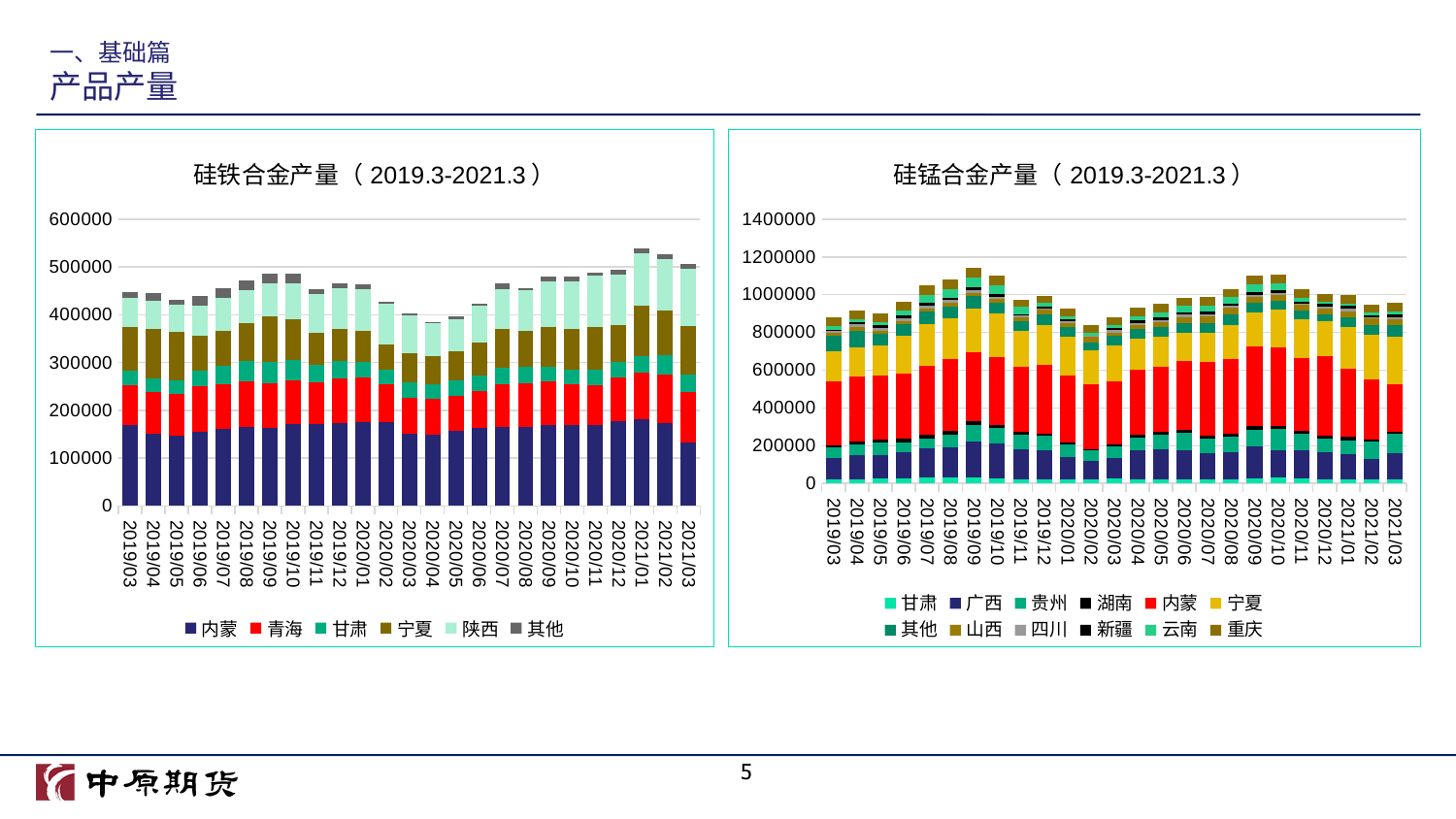

# 一、基础篇 产品产量

### Chart: 硅锰合金产量（2019.3-2021.3）

| Category |  |  |  |  |  |  |  |  |  |  |  |  |
|---|---|---|---|---|---|---|---|---|---|---|---|---|
| 43525 | 21800.0 | 112640.0 | 59000.0 | 6400.0 | 340100.0 | 161500.0 | 79900.0 | 15500.0 | 10900.0 | 6700.0 | 18540.0 | 46300.0 |
| 43556 | 23500.0 | 126600.0 | 58000.0 | 16200.0 | 342800.0 | 156000.0 | 83500.0 | 23800.0 | 13300.0 | 9100.0 | 16200.0 | 46700.0 |
| 43586 | 28000.0 | 123300.0 | 66300.0 | 14300.0 | 340600.0 | 158000.0 | 64600.0 | 14400.0 | 13800.0 | 15500.0 | 15500.0 | 46000.0 |
| 43617 | 27500.0 | 138500.0 | 49600.0 | 20500.0 | 346400.0 | 202500.0 | 61000.0 | 15400.0 | 12300.0 | 15500.0 | 24900.0 | 48500.0 |
| 43647 | 31500.0 | 152500.0 | 53600.0 | 22500.0 | 362800.0 | 219200.0 | 68500.0 | 17900.0 | 14600.0 | 15500.0 | 38300.0 | 53300.0 |
| 43678 | 31500.0 | 160600.0 | 64600.0 | 23000.0 | 382000.0 | 212300.0 | 65500.0 | 16800.0 | 14800.0 | 14200.0 | 43800.0 | 49600.0 |
| 43709 | 30300.0 | 192700.0 | 85500.0 | 23000.0 | 363800.0 | 233400.0 | 62200.0 | 17100.0 | 17800.0 | 14900.0 | 49000.0 | 54100.0 |
| 43739 | 24800.0 | 185700.0 | 86000.0 | 13700.0 | 362100.0 | 229000.0 | 55400.0 | 22700.0 | 10400.0 | 13900.0 | 47700.0 | 47900.0 |
| 43770 | 20900.0 | 158700.0 | 80000.0 | 11800.0 | 346300.0 | 189400.0 | 52300.0 | 21900.0 | 10000.0 | 6000.0 | 39000.0 | 37900.0 |
| 43800 | 22400.0 | 155900.0 | 74000.0 | 12100.0 | 361900.0 | 212200.0 | 56800.0 | 23700.0 | 9500.0 | 7900.0 | 20300.0 | 38200.0 |
| 43831 | 21200.0 | 116500.0 | 69700.0 | 8100.0 | 355300.0 | 208200.0 | 51200.0 | 20600.0 | 8000.0 | 12100.0 | 17100.0 | 36100.0 |
| 43862 | 22000.0 | 99900.0 | 52500.0 | 7200.0 | 345000.0 | 180700.0 | 39300.0 | 29400.0 | 8000.0 | 0.0 | 15200.0 | 39400.0 |
| 43891 | 25100.0 | 108600.0 | 62400.0 | 12400.0 | 334500.0 | 190200.0 | 48600.0 | 18800.0 | 12000.0 | 11700.0 | 13300.0 | 41000.0 |
| 43922 | 24000.0 | 153100.0 | 66100.0 | 15800.0 | 344800.0 | 165700.0 | 48100.0 | 22600.0 | 9000.0 | 14700.0 | 23500.0 | 43600.0 |
| 43952 | 22700.0 | 158300.0 | 75700.0 | 14800.0 | 345600.0 | 160200.0 | 52600.0 | 26100.0 | 11000.0 | 15400.0 | 24000.0 | 48500.0 |
| 43983 | 21500.0 | 156400.0 | 90500.0 | 13300.0 | 369600.0 | 146300.0 | 53500.0 | 31200.0 | 11500.0 | 14700.0 | 33200.0 | 43700.0 |
| 44013 | 21000.0 | 141900.0 | 76800.0 | 13400.0 | 393100.0 | 154200.0 | 51300.0 | 34000.0 | 8500.0 | 14700.0 | 32400.0 | 45500.0 |
| 44044 | 23000.0 | 141000.0 | 83800.0 | 14100.0 | 396900.0 | 182000.0 | 54800.0 | 34600.0 | 10100.0 | 10900.0 | 35400.0 | 43500.0 |
| 44075 | 25200.0 | 169100.0 | 90300.0 | 18600.0 | 420700.0 | 183500.0 | 51000.0 | 32200.0 | 10000.0 | 11700.0 | 44200.0 | 45600.0 |
| 44105 | 29900.0 | 148350.0 | 111700.0 | 16300.0 | 413800.0 | 200400.0 | 48400.0 | 30300.0 | 11700.0 | 11700.0 | 37700.0 | 45100.0 |
| 44136 | 26900.0 | 149300.0 | 86800.0 | 15900.0 | 386700.0 | 202700.0 | 47100.0 | 29900.0 | 9000.0 | 10800.0 | 20500.0 | 45700.0 |
| 44166 | 24100.0 | 141300.0 | 70700.0 | 16500.0 | 421200.0 | 183600.0 | 37600.0 | 32000.0 | 11700.0 | 14200.0 | 9600.0 | 43700.0 |
| 44197 | 23500.0 | 132800.0 | 73400.0 | 16500.0 | 362400.0 | 219600.0 | 53500.0 | 31500.0 | 11200.0 | 15200.0 | 12200.0 | 45100.0 |
| 44228 | 19200.0 | 110000.0 | 94000.0 | 8300.0 | 321200.0 | 233100.0 | 52000.0 | 35200.0 | 6100.0 | 12850.0 | 12200.0 | 42600.0 |
| 44256 | 19900.0 | 139700.0 | 101500.0 | 14600.0 | 252200.0 | 248100.0 | 62700.0 | 31200.0 | 11500.0 | 12850.0 | 16700.0 | 47900.0 |

### Chart: 硅铁合金产量（2019.3-2021.3）

| Category |  |  |  |  |  |  |
|---|---|---|---|---|---|---|
| 43525 | 168900.0 | 83400.0 | 30200.0 | 92200.0 | 61400.0 | 12000.0 |
| 43556 | 150100.0 | 88100.0 | 29200.0 | 103100.0 | 59200.0 | 15000.0 |
| 43586 | 147200.0 | 86300.0 | 28200.0 | 101600.0 | 58300.0 | 9999.999999999942 |
| 43617 | 155700.0 | 94200.0 | 33700.0 | 73400.0 | 62200.0 | 20000.0 |
| 43647 | 160800.0 | 94100.0 | 38200.0 | 74000.0 | 68500.0 | 20000.0 |
| 43678 | 165500.0 | 94500.0 | 43200.0 | 79000.0 | 69500.0 | 20000.0 |
| 43709 | 162900.0 | 93700.0 | 44700.0 | 95600.0 | 68400.0 | 20000.0 |
| 43739 | 171900.0 | 90800.0 | 41800.0 | 86400.0 | 74900.0 | 20000.0 |
| 43770 | 171200.0 | 87200.0 | 35800.0 | 68300.0 | 81200.0 | 10000.0 |
| 43800 | 174100.0 | 93400.0 | 35100.0 | 66800.0 | 86200.0 | 10000.0 |
| 43831 | 175900.0 | 92300.0 | 34000.0 | 64600.0 | 87600.0 | 10000.0 |
| 43862 | 174900.0 | 79900.0 | 29200.0 | 53300.0 | 84900.0 | 5000.0 |
| 43891 | 151100.0 | 75700.0 | 31500.0 | 61800.0 | 78200.0 | 3999.999999999942 |
| 43922 | 149900.0 | 73500.0 | 31800.0 | 58800.0 | 70200.0 | 1200.0 |
| 43952 | 156800.0 | 74100.0 | 32000.0 | 59900.0 | 68540.0 | 4960.0 |
| 43983 | 162500.0 | 77500.0 | 32000.0 | 69900.0 | 76900.0 | 4500.0 |
| 44013 | 166000.0 | 88500.0 | 34600.0 | 80500.0 | 84400.0 | 11400.0 |
| 44044 | 166000.0 | 91500.0 | 32700.0 | 76900.0 | 83700.0 | 5000.0 |
| 44075 | 168400.0 | 91500.0 | 31700.0 | 83100.0 | 96000.0 | 10000.0 |
| 44105 | 169500.0 | 84200.0 | 31700.0 | 85100.0 | 99300.0 | 9999.999999999942 |
| 44136 | 169200.0 | 83400.0 | 31700.0 | 90600.0 | 107100.0 | 6000.0 |
| 44166 | 176300.0 | 91600.0 | 33700.0 | 76300.0 | 106100.0 | 10000.0 |
| 44197 | 181300.0 | 97900.0 | 34700.0 | 105800.0 | 109200.0 | 10000.0 |
| 44228 | 173400.0 | 101400.0 | 40100.0 | 94900.0 | 106100.0 | 10000.0 |
| 44257 | 131700.0 | 105900.0 | 38100.0 | 100200.0 | 120500.0 | 10000.0 |
5